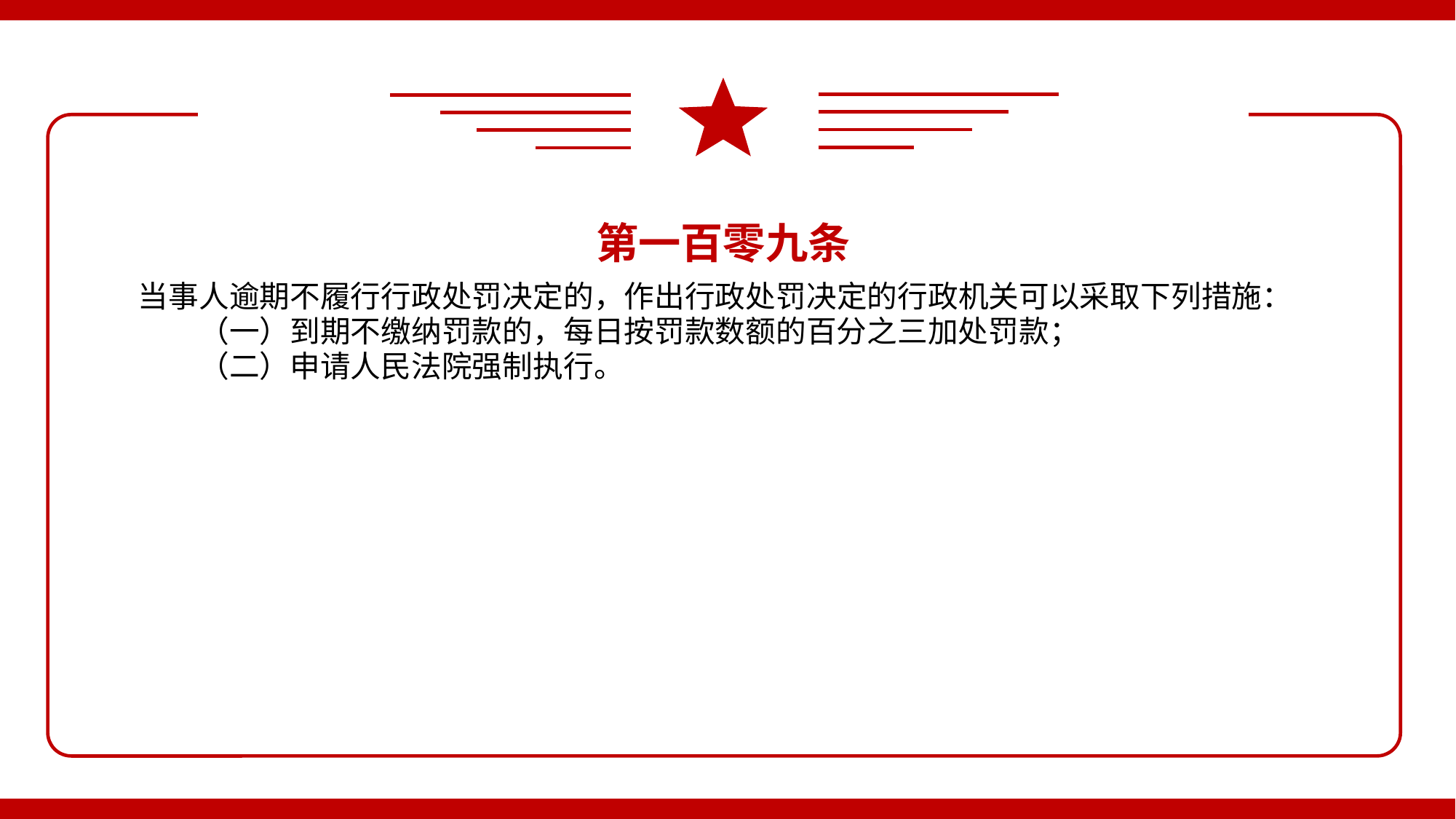

第一百零九条
当事人逾期不履行行政处罚决定的，作出行政处罚决定的行政机关可以采取下列措施：
　　（一）到期不缴纳罚款的，每日按罚款数额的百分之三加处罚款；
　　（二）申请人民法院强制执行。